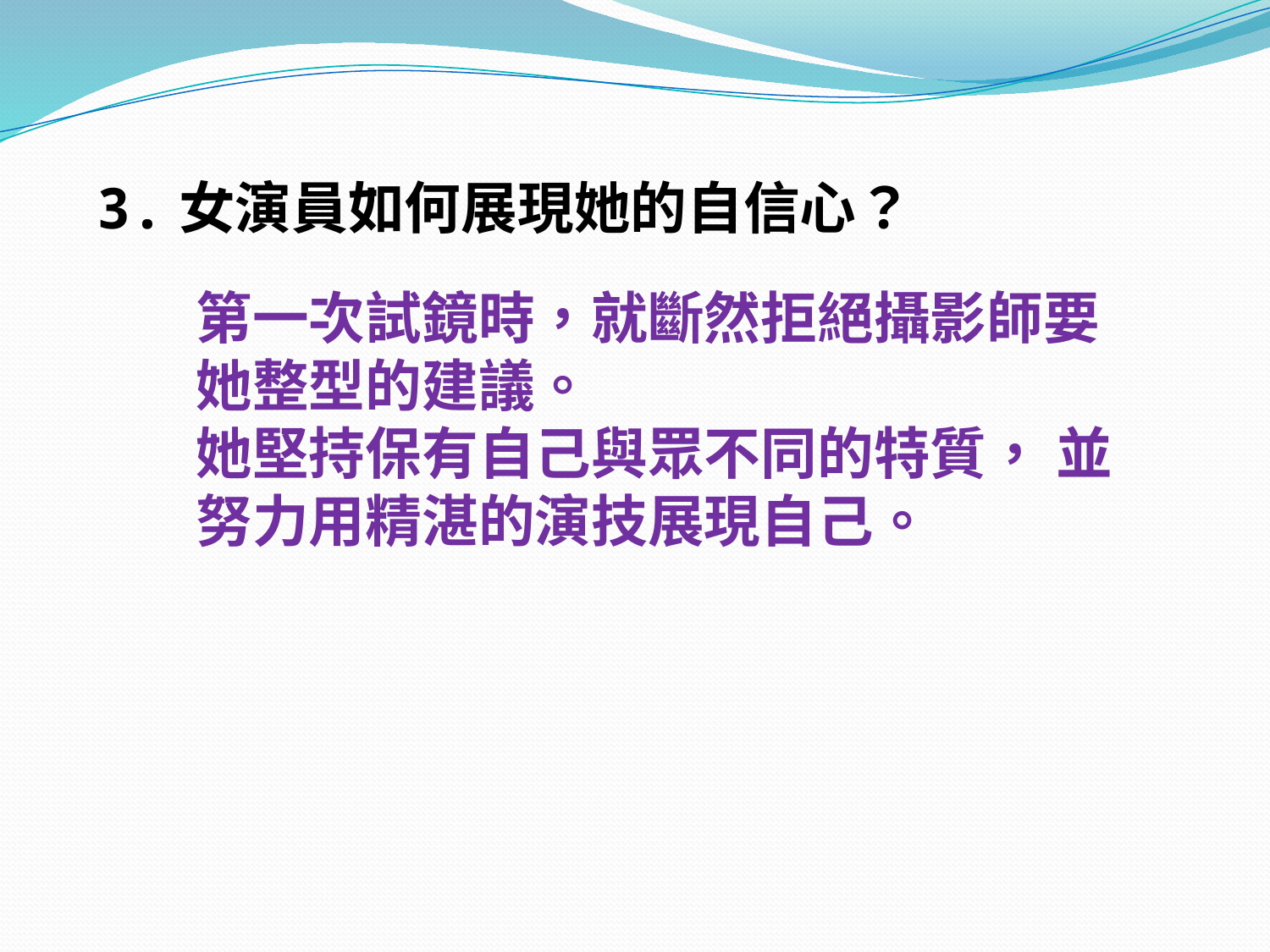

3.女演員如何展現她的自信心？
第一次試鏡時，就斷然拒絕攝影師要她整型的建議。
她堅持保有自己與眾不同的特質， 並努力用精湛的演技展現自己。